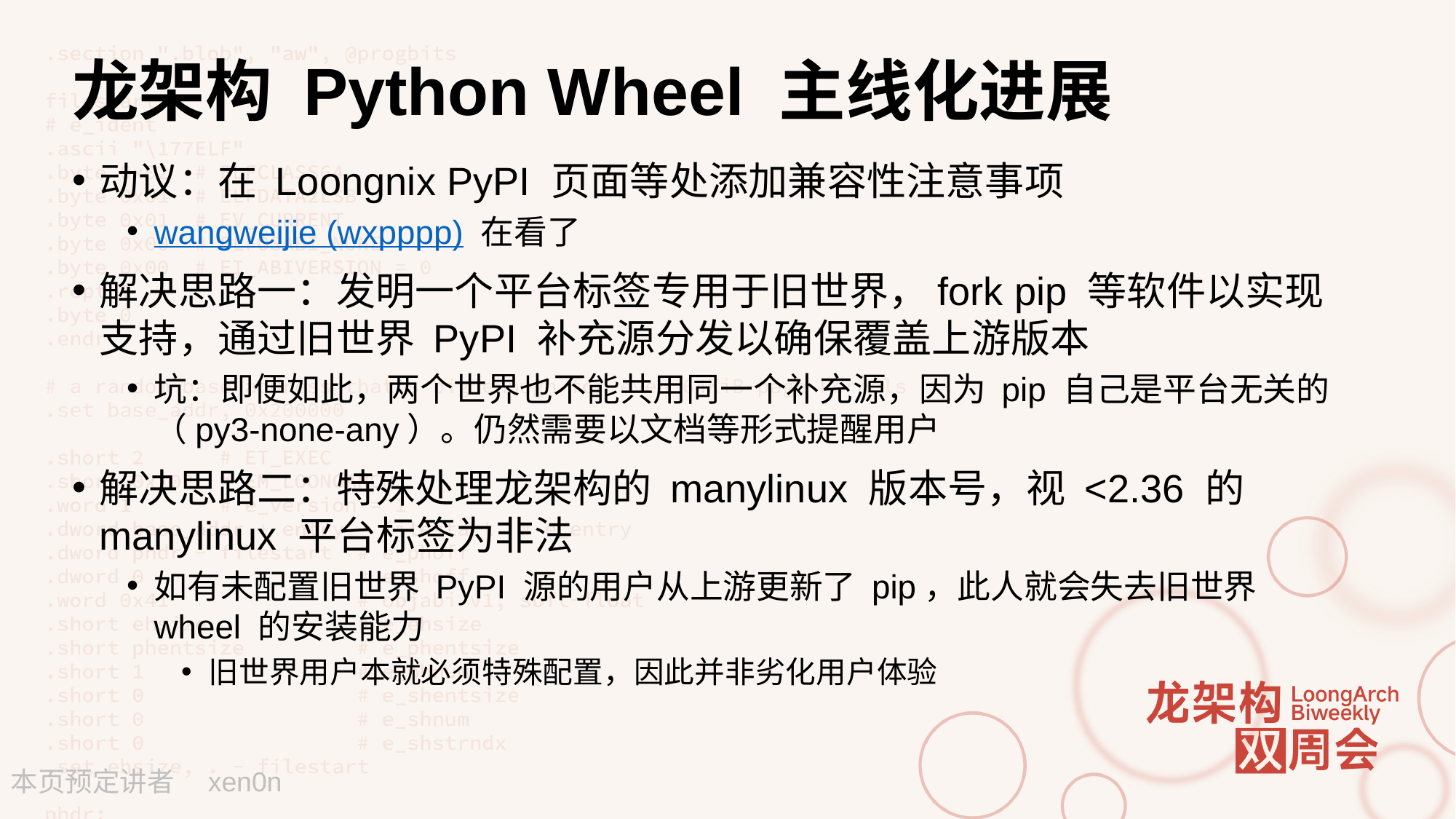

# 龙架构 Python Wheel 主线化进展
动议：在 Loongnix PyPI 页面等处添加兼容性注意事项
wangweijie (wxpppp) 在看了
解决思路一：发明一个平台标签专用于旧世界，fork pip 等软件以实现支持，通过旧世界 PyPI 补充源分发以确保覆盖上游版本
坑：即便如此，两个世界也不能共用同一个补充源，因为 pip 自己是平台无关的（py3-none-any）。仍然需要以文档等形式提醒用户
解决思路二：特殊处理龙架构的 manylinux 版本号，视 <2.36 的 manylinux 平台标签为非法
如有未配置旧世界 PyPI 源的用户从上游更新了 pip，此人就会失去旧世界 wheel 的安装能力
旧世界用户本就必须特殊配置，因此并非劣化用户体验

xen0n